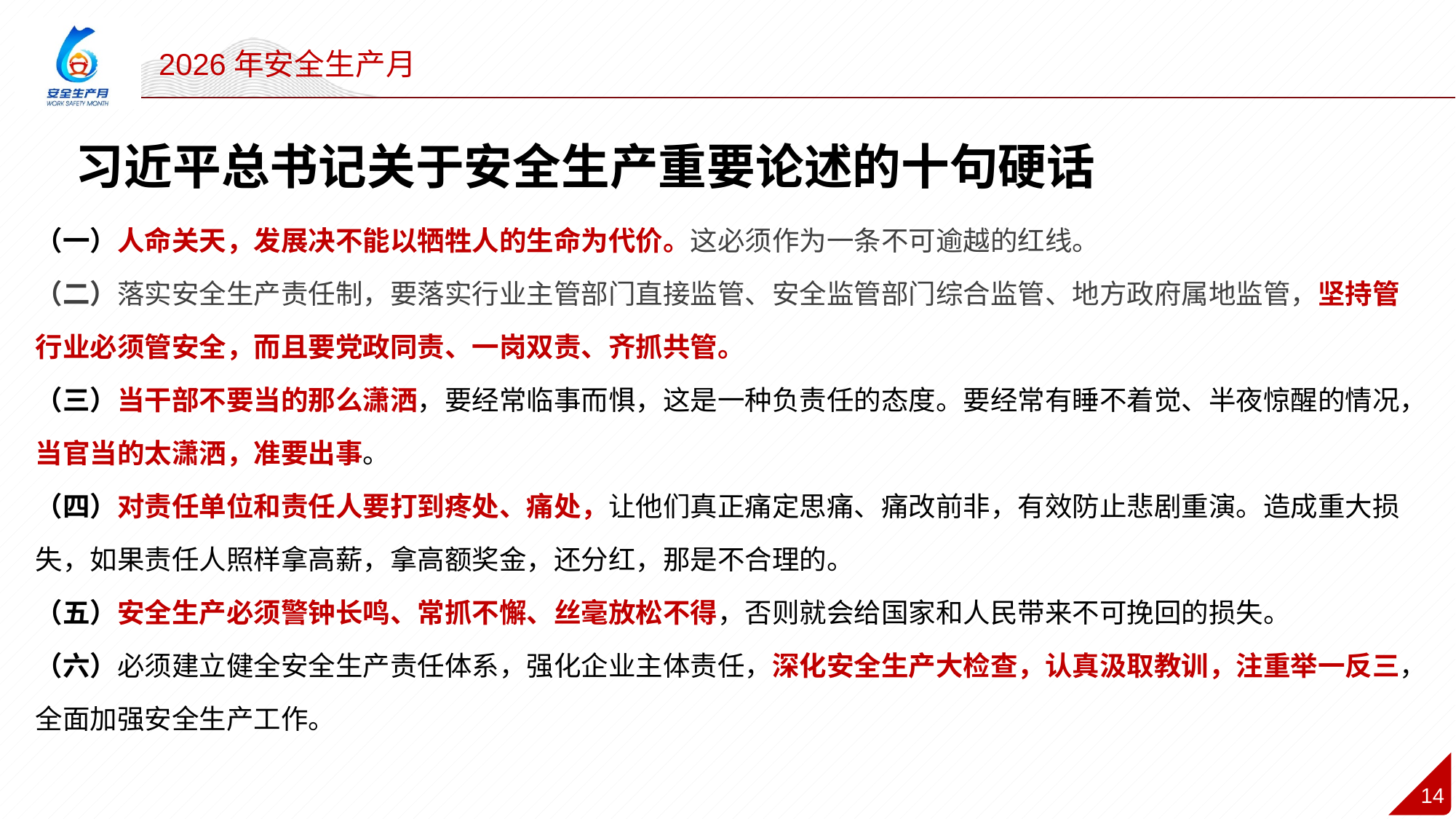

习近平总书记关于安全生产重要论述的十句硬话
（一）人命关天，发展决不能以牺牲人的生命为代价。这必须作为一条不可逾越的红线。
（二）落实安全生产责任制，要落实行业主管部门直接监管、安全监管部门综合监管、地方政府属地监管，坚持管行业必须管安全，而且要党政同责、一岗双责、齐抓共管。
（三）当干部不要当的那么潇洒，要经常临事而惧，这是一种负责任的态度。要经常有睡不着觉、半夜惊醒的情况，当官当的太潇洒，准要出事。
（四）对责任单位和责任人要打到疼处、痛处，让他们真正痛定思痛、痛改前非，有效防止悲剧重演。造成重大损失，如果责任人照样拿高薪，拿高额奖金，还分红，那是不合理的。
（五）安全生产必须警钟长鸣、常抓不懈、丝毫放松不得，否则就会给国家和人民带来不可挽回的损失。
（六）必须建立健全安全生产责任体系，强化企业主体责任，深化安全生产大检查，认真汲取教训，注重举一反三，全面加强安全生产工作。